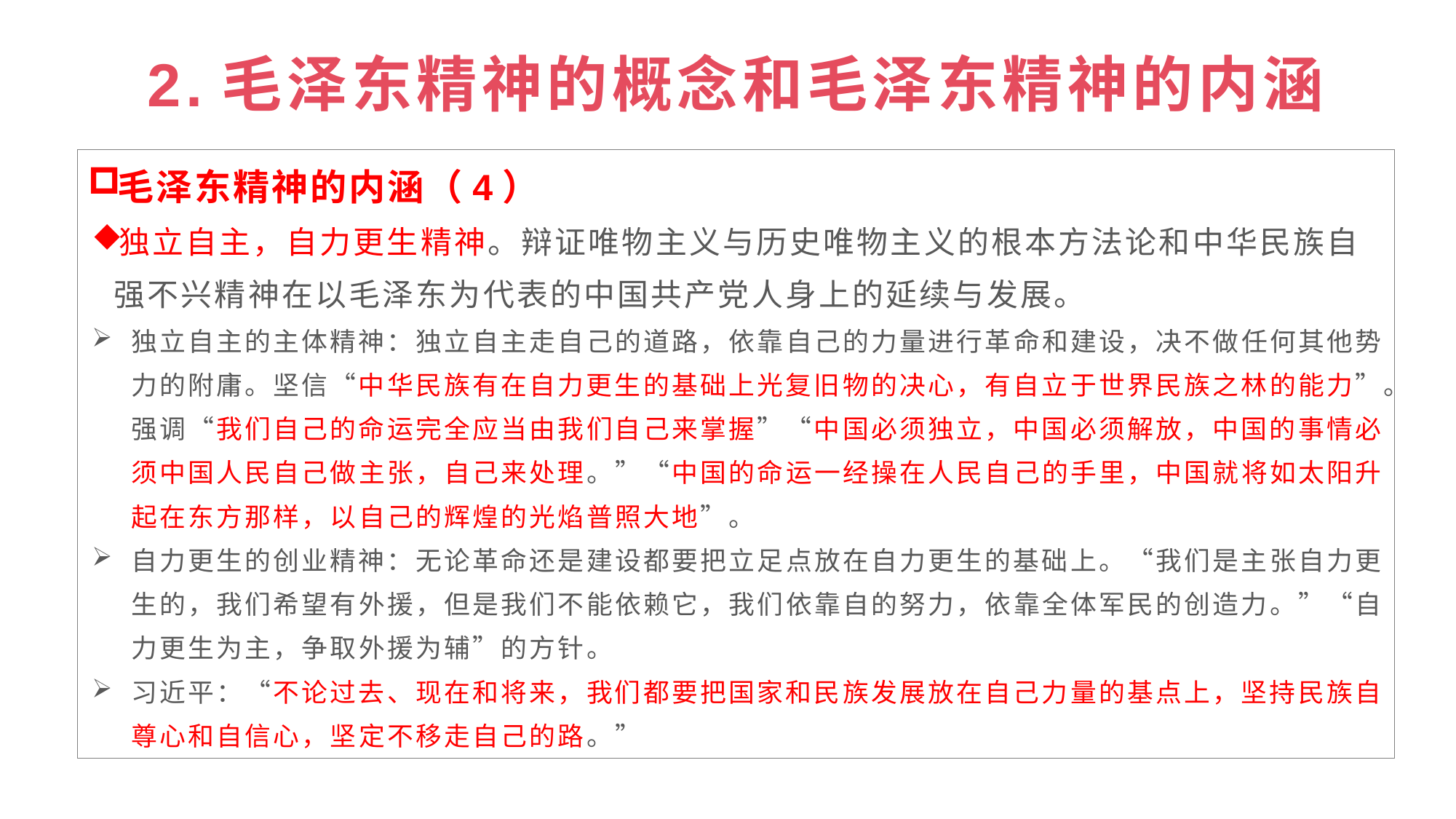

# 2.毛泽东精神的概念和毛泽东精神的内涵
毛泽东精神的内涵（4）
独立自主，自力更生精神。辩证唯物主义与历史唯物主义的根本方法论和中华民族自强不兴精神在以毛泽东为代表的中国共产党人身上的延续与发展。
独立自主的主体精神：独立自主走自己的道路，依靠自己的力量进行革命和建设，决不做任何其他势力的附庸。坚信“中华民族有在自力更生的基础上光复旧物的决心，有自立于世界民族之林的能力”。强调“我们自己的命运完全应当由我们自己来掌握”“中国必须独立，中国必须解放，中国的事情必须中国人民自己做主张，自己来处理。”“中国的命运一经操在人民自己的手里，中国就将如太阳升起在东方那样，以自己的辉煌的光焰普照大地”。
自力更生的创业精神：无论革命还是建设都要把立足点放在自力更生的基础上。“我们是主张自力更生的，我们希望有外援，但是我们不能依赖它，我们依靠自的努力，依靠全体军民的创造力。”“自力更生为主，争取外援为辅”的方针。
习近平：“不论过去、现在和将来，我们都要把国家和民族发展放在自己力量的基点上，坚持民族自尊心和自信心，坚定不移走自己的路。”